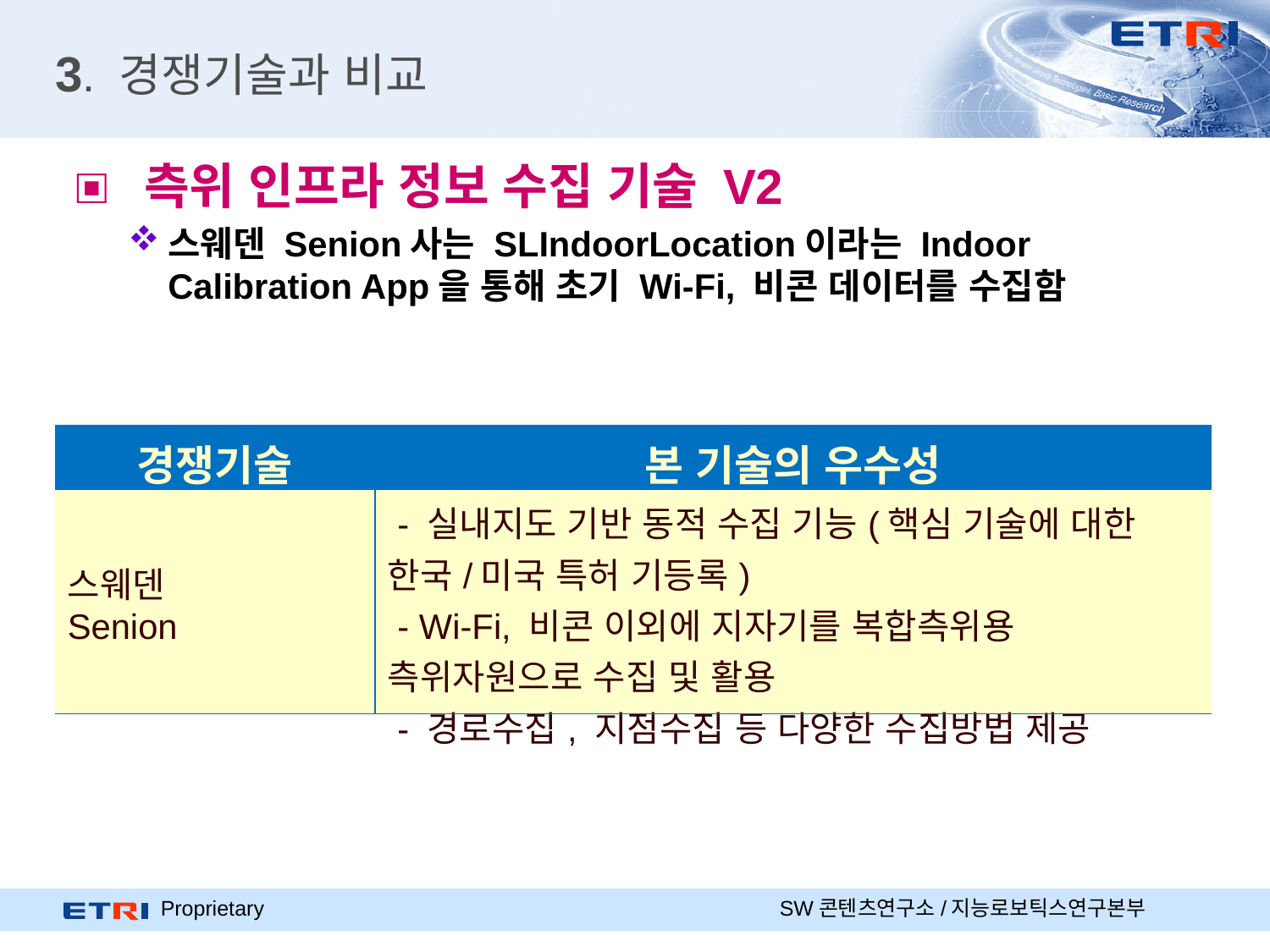

# 3. 경쟁기술과 비교
 측위 인프라 정보 수집 기술 V2
스웨덴 Senion사는 SLIndoorLocation이라는 Indoor Calibration App을 통해 초기 Wi-Fi, 비콘 데이터를 수집함

| 경쟁기술 | 본 기술의 우수성 |
| --- | --- |
| 스웨덴 Senion | - 실내지도 기반 동적 수집 기능(핵심 기술에 대한 한국/미국 특허 기등록) - Wi-Fi, 비콘 이외에 지자기를 복합측위용 측위자원으로 수집 및 활용 - 경로수집, 지점수집 등 다양한 수집방법 제공 |
SW콘텐츠연구소/지능로보틱스연구본부
9